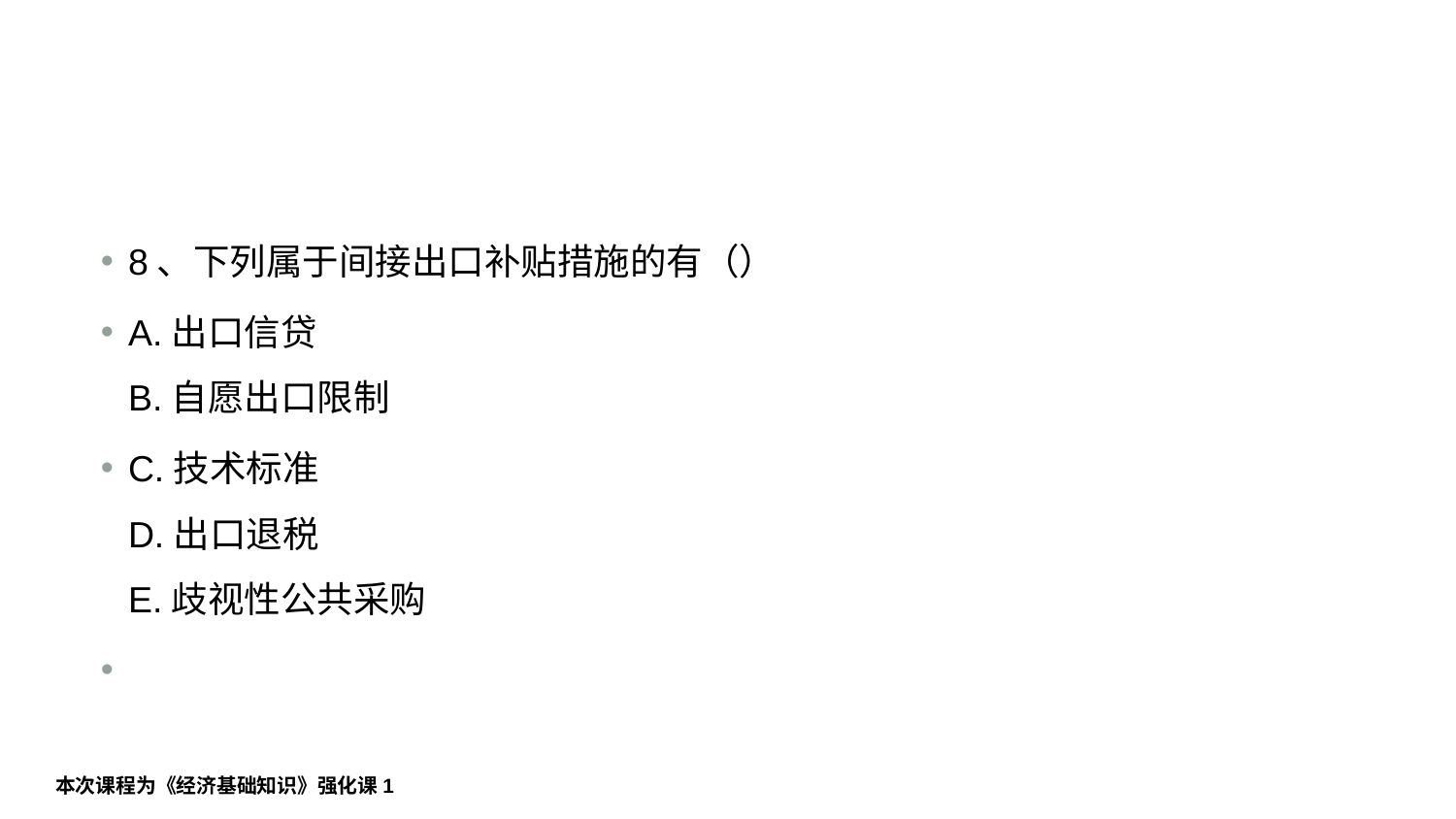

#
8、下列属于间接出口补贴措施的有（）
A.出口信贷
B.自愿出口限制
C.技术标准
D.出口退税
E.歧视性公共采购